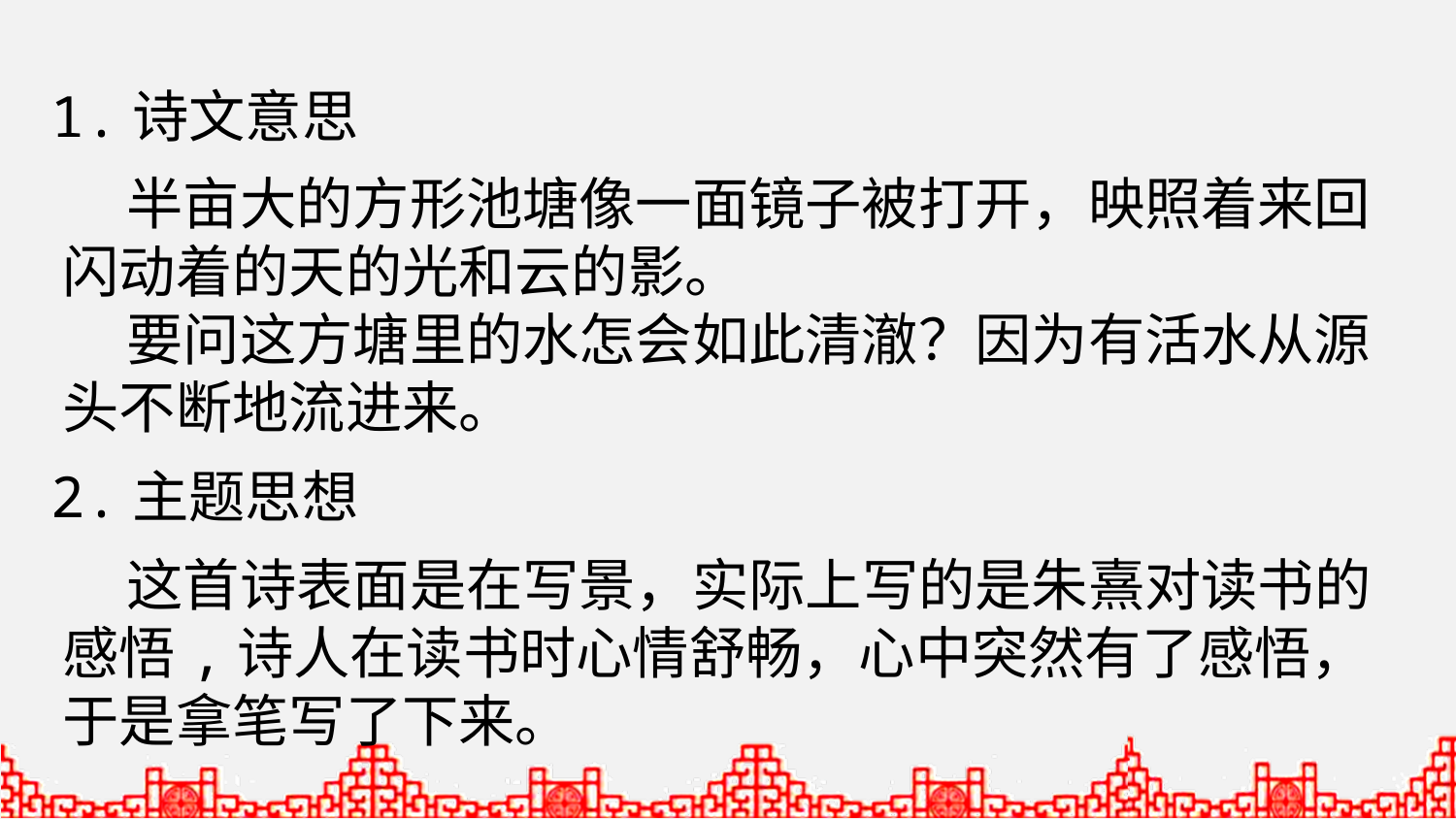

1.诗文意思
    半亩大的方形池塘像一面镜子被打开，映照着来回闪动着的天的光和云的影。
    要问这方塘里的水怎会如此清澈？因为有活水从源头不断地流进来。
2.主题思想
    这首诗表面是在写景，实际上写的是朱熹对读书的感悟,诗人在读书时心情舒畅，心中突然有了感悟，于是拿笔写了下来。